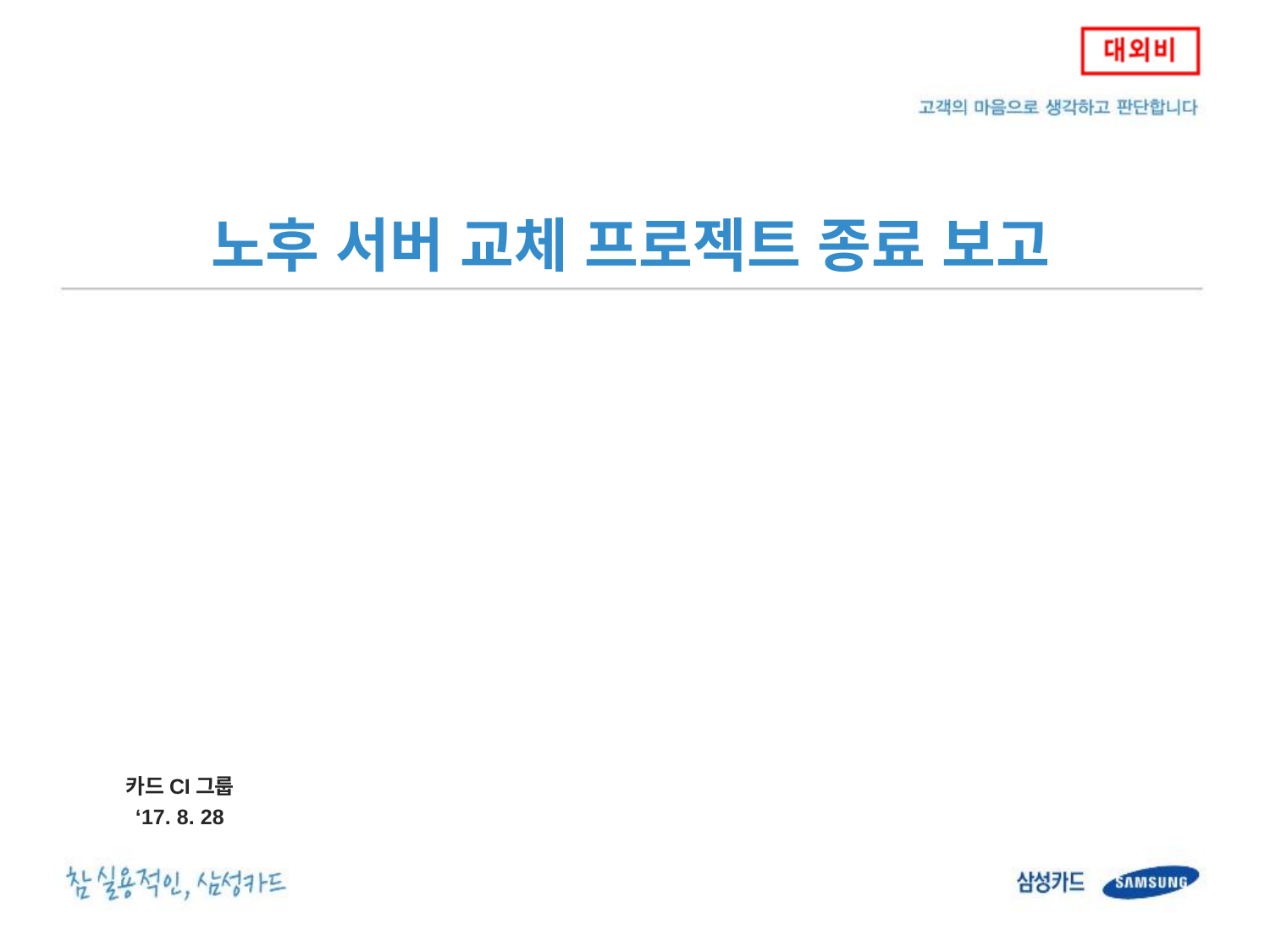

# 노후 서버 교체 프로젝트 종료 보고
카드CI그룹
‘17. 8. 28